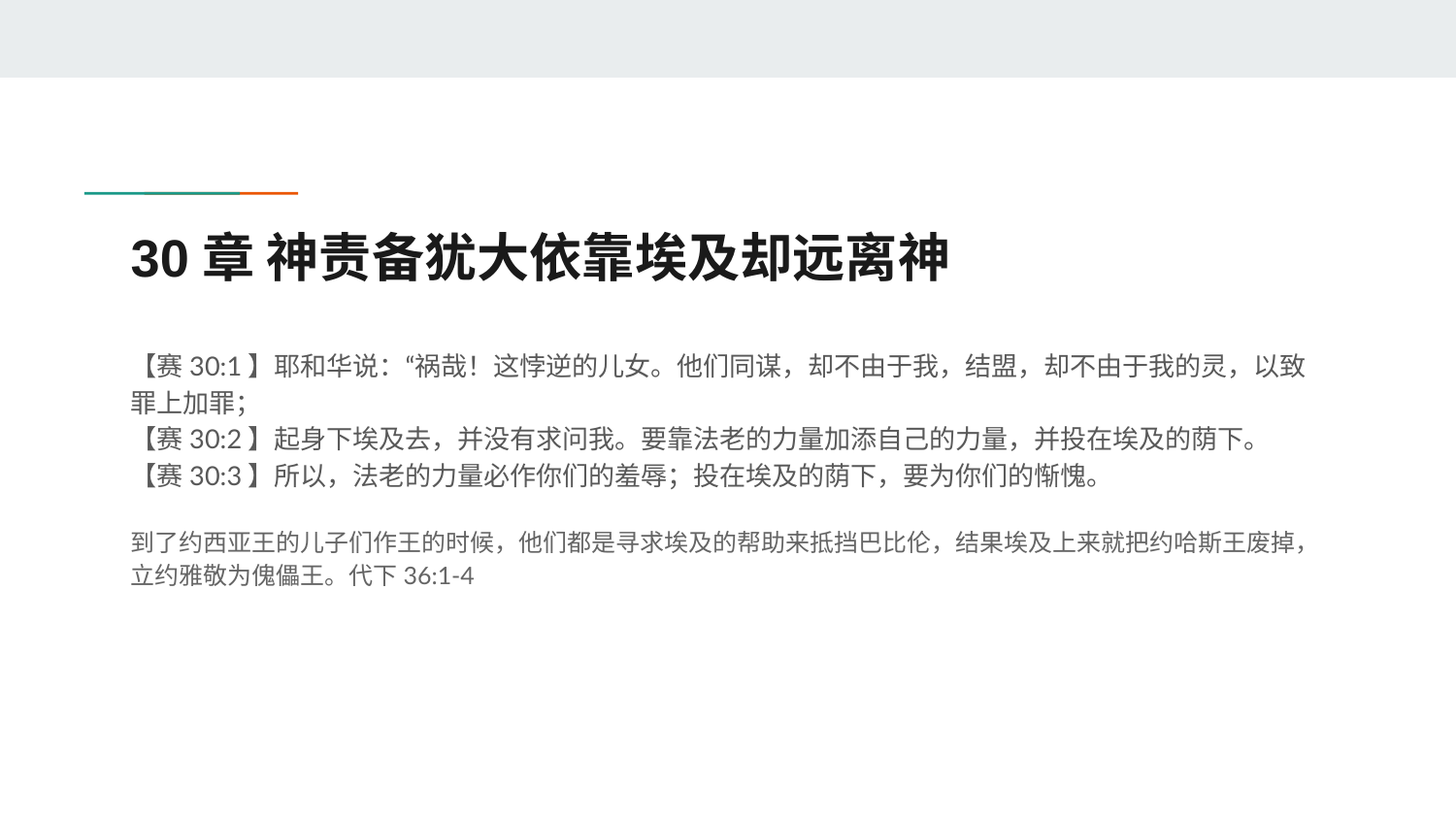

# 30章 神责备犹大依靠埃及却远离神
【赛30:1】耶和华说：“祸哉！这悖逆的儿女。他们同谋，却不由于我，结盟，却不由于我的灵，以致罪上加罪；
【赛30:2】起身下埃及去，并没有求问我。要靠法老的力量加添自己的力量，并投在埃及的荫下。
【赛30:3】所以，法老的力量必作你们的羞辱；投在埃及的荫下，要为你们的惭愧。
到了约西亚王的儿子们作王的时候，他们都是寻求埃及的帮助来抵挡巴比伦，结果埃及上来就把约哈斯王废掉，立约雅敬为傀儡王。代下36:1-4